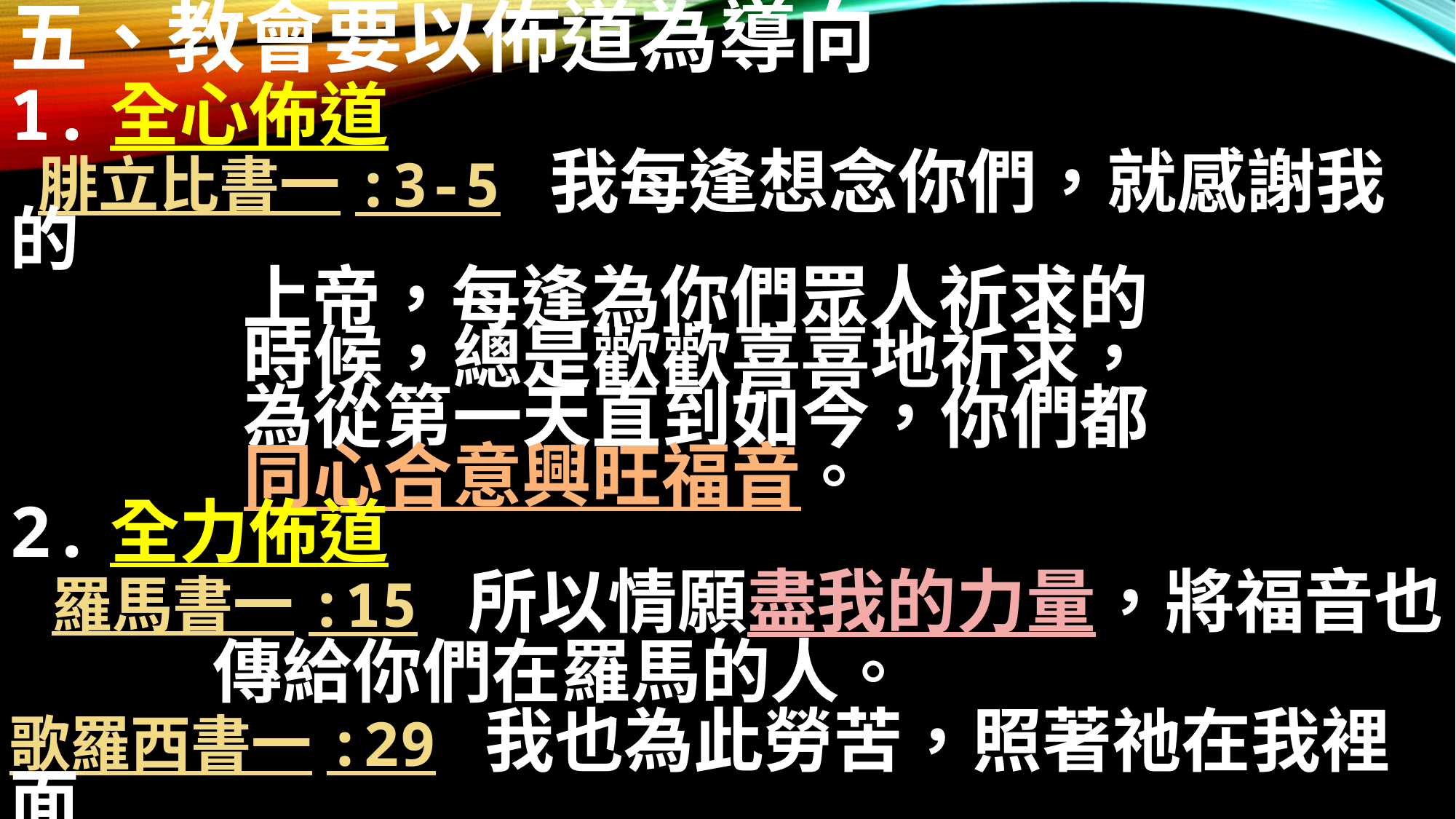

五、教會要以佈道為導向
1.全心佈道
 腓立比書一:3-5  我每逢想念你們，就感謝我的
                  上帝，每逢為你們眾人祈求的
               時候，總是歡歡喜喜地祈求，
               為從第一天直到如今，你們都
               同心合意興旺福音。
2.全力佈道
  羅馬書一:15 所以情願盡我的力量，將福音也
             傳給你們在羅馬的人。
歌羅西書一:29  我也為此勞苦，照著祂在我裡面
             運用的大能，盡心竭力。